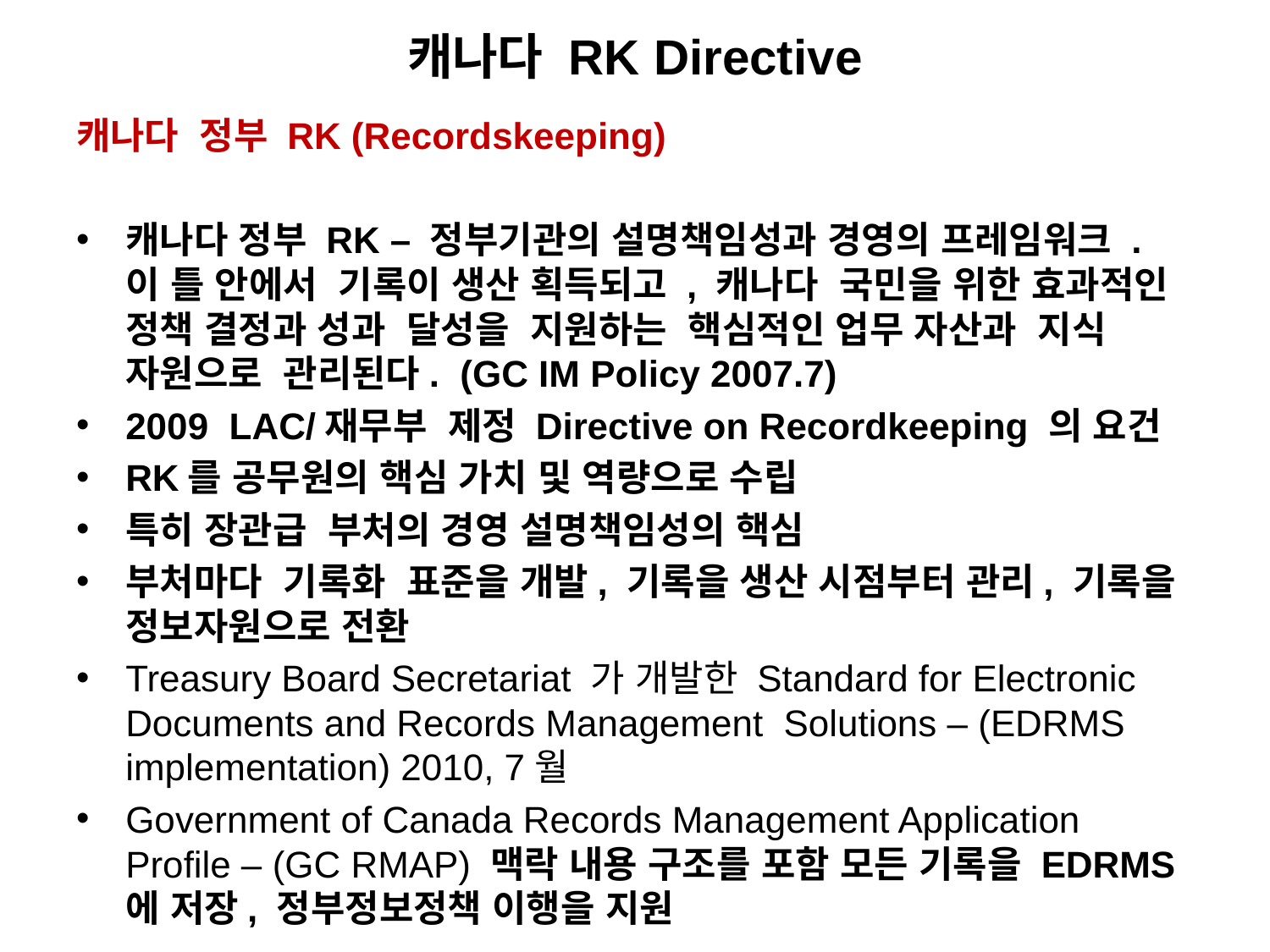

# 캐나다 RK Directive
캐나다  정부 RK (Recordskeeping)

캐나다 정부 RK – 정부기관의 설명책임성과 경영의 프레임워크 . 이 틀 안에서  기록이 생산 획득되고 , 캐나다  국민을 위한 효과적인 정책 결정과 성과  달성을  지원하는  핵심적인 업무 자산과  지식 자원으로  관리된다.  (GC IM Policy 2007.7)
2009  LAC/재무부  제정 Directive on Recordkeeping 의 요건
RK를 공무원의 핵심 가치 및 역량으로 수립
특히 장관급  부처의 경영 설명책임성의 핵심
부처마다  기록화  표준을 개발, 기록을 생산 시점부터 관리, 기록을  정보자원으로 전환
Treasury Board Secretariat 가 개발한 Standard for Electronic Documents and Records Management  Solutions – (EDRMS implementation) 2010, 7월
Government of Canada Records Management Application Profile – (GC RMAP) 맥락 내용 구조를 포함 모든 기록을 EDRMS에 저장, 정부정보정책 이행을 지원